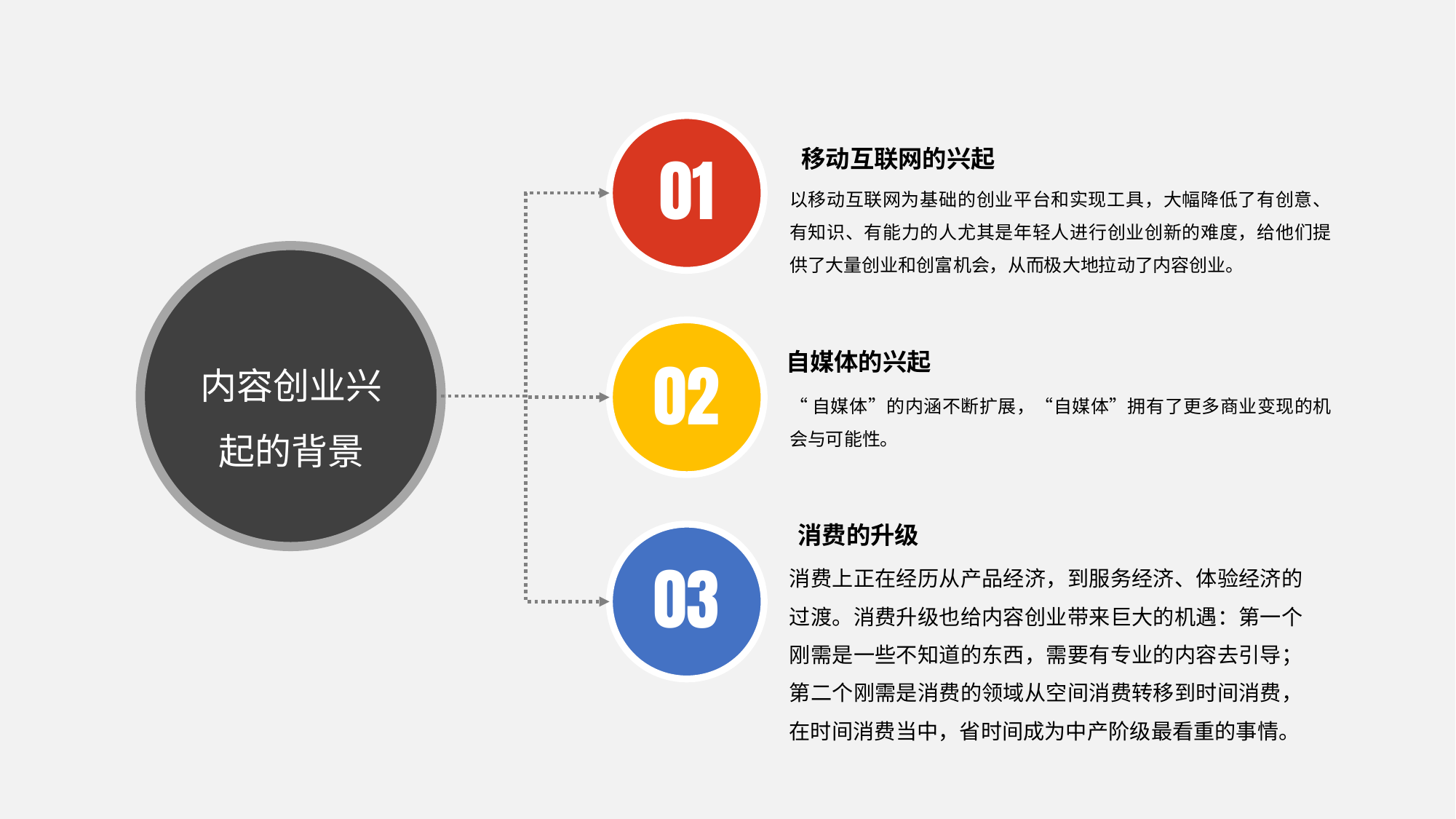

移动互联网的兴起
01
以移动互联网为基础的创业平台和实现工具，大幅降低了有创意、有知识、有能力的人尤其是年轻人进行创业创新的难度，给他们提供了大量创业和创富机会，从而极大地拉动了内容创业。

内容创业兴起的背景
自媒体的兴起
02
“自媒体”的内涵不断扩展，“自媒体”拥有了更多商业变现的机会与可能性。
消费的升级

消费上正在经历从产品经济，到服务经济、体验经济的过渡。消费升级也给内容创业带来巨大的机遇：第一个刚需是一些不知道的东西，需要有专业的内容去引导；第二个刚需是消费的领域从空间消费转移到时间消费，在时间消费当中，省时间成为中产阶级最看重的事情。

03